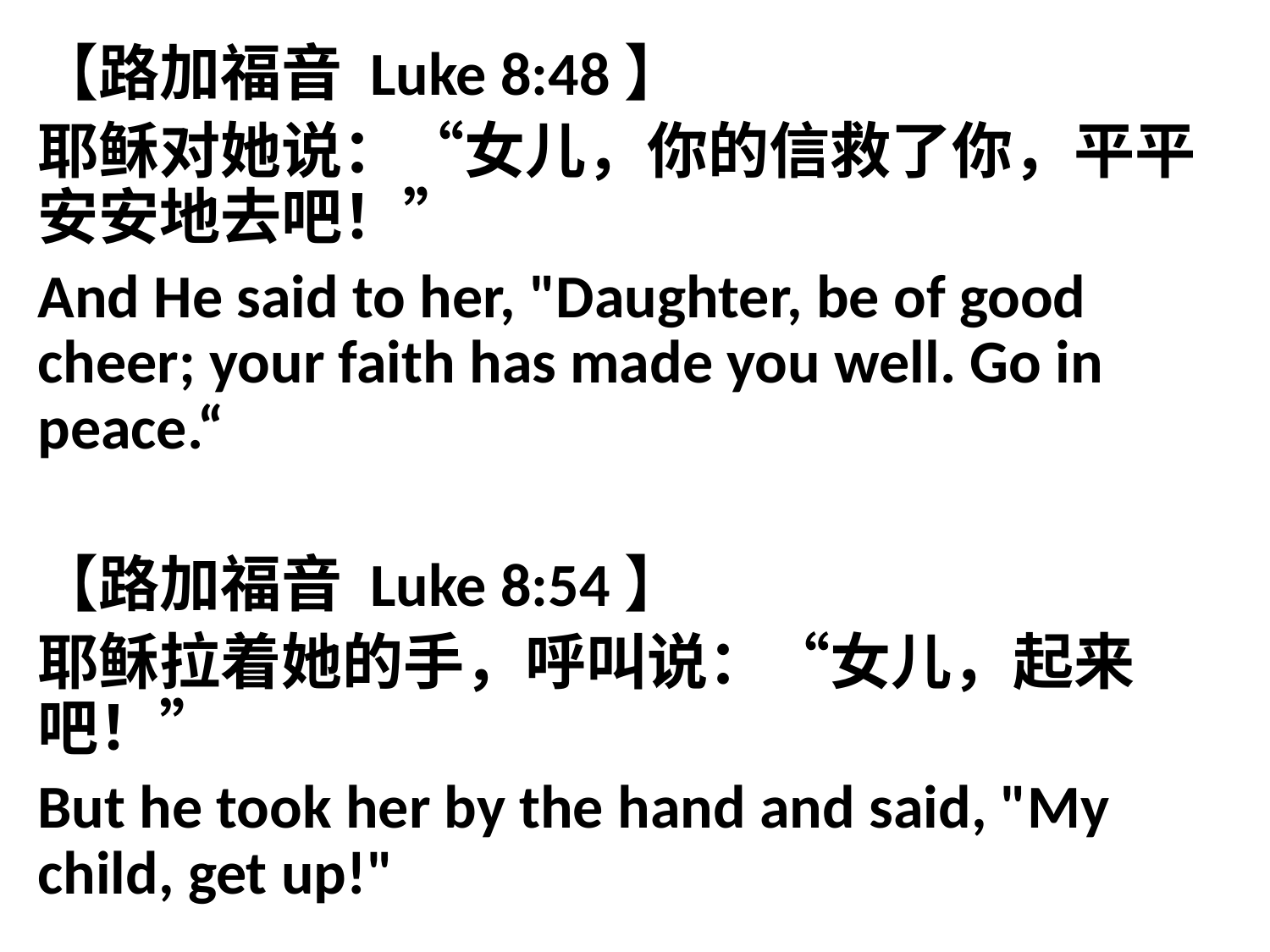

【路加福音 Luke 8:48】
耶稣对她说：“女儿，你的信救了你，平平安安地去吧！”
And He said to her, "Daughter, be of good cheer; your faith has made you well. Go in peace.“

【路加福音 Luke 8:54】
耶稣拉着她的手，呼叫说：“女儿，起来吧！”
But he took her by the hand and said, "My child, get up!"